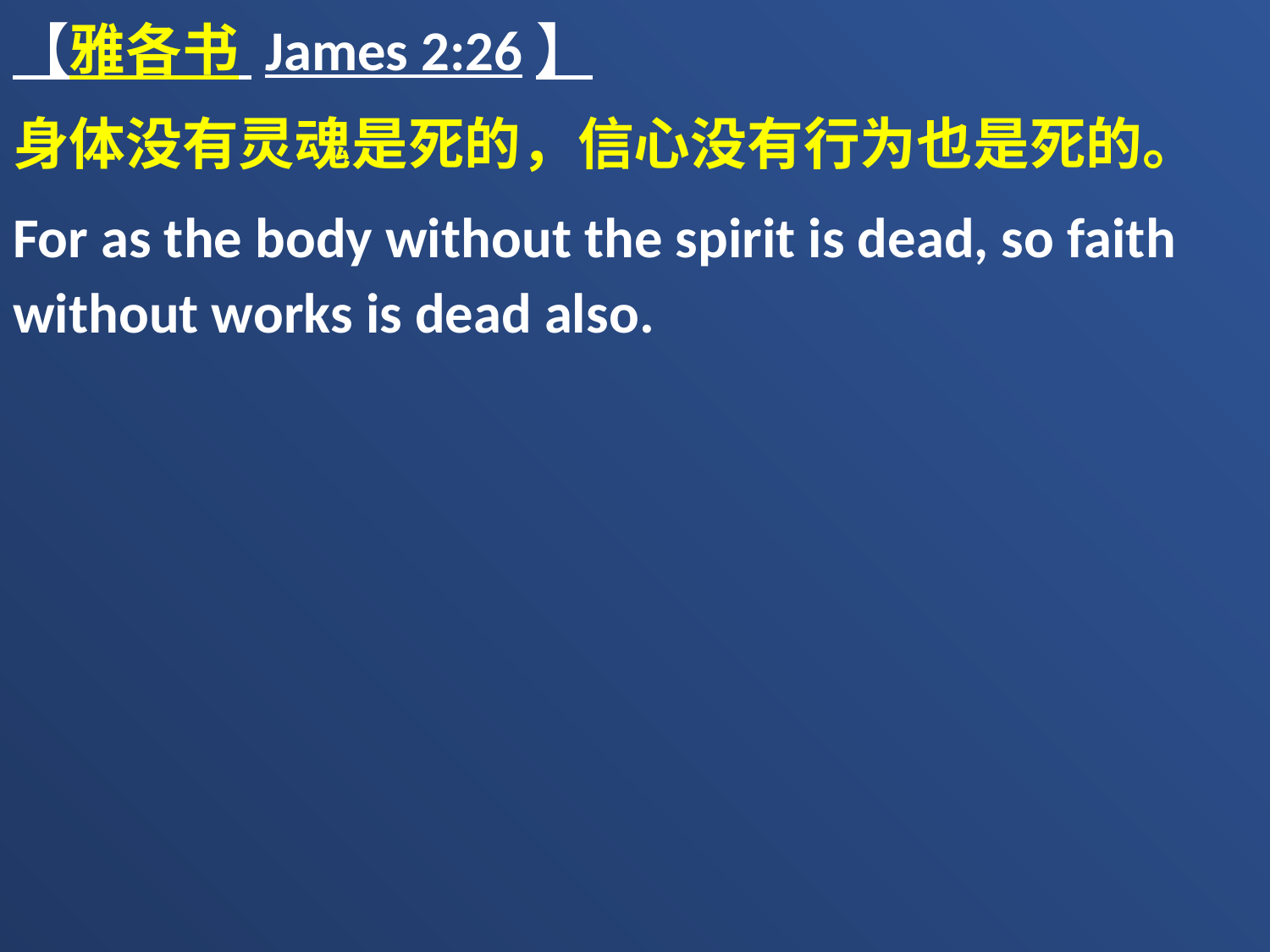

【雅各书 James 2:26】
身体没有灵魂是死的，信心没有行为也是死的。
For as the body without the spirit is dead, so faith without works is dead also.